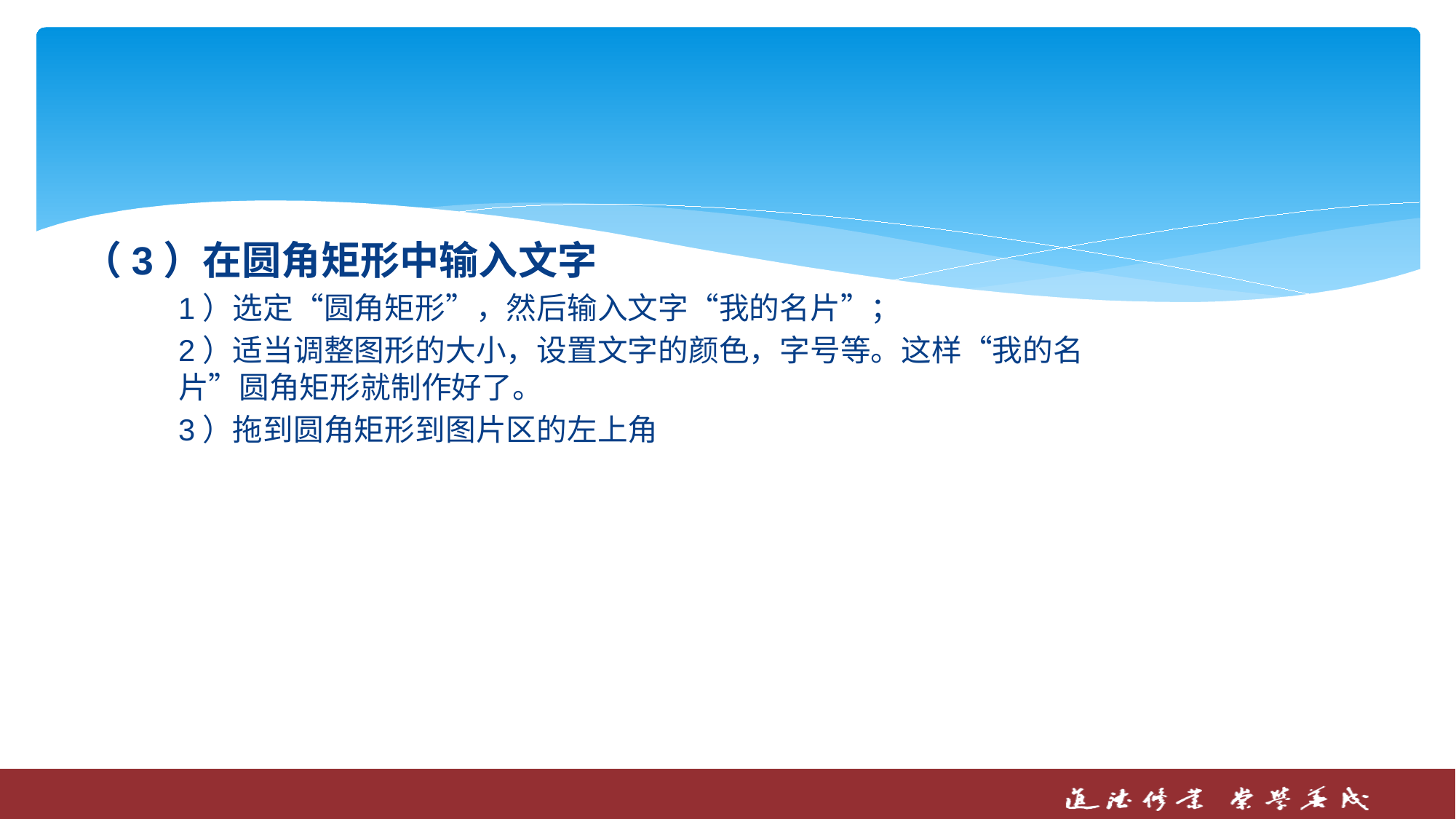

（3）在圆角矩形中输入文字
1）选定“圆角矩形”，然后输入文字“我的名片”；
2）适当调整图形的大小，设置文字的颜色，字号等。这样“我的名片”圆角矩形就制作好了。
3）拖到圆角矩形到图片区的左上角